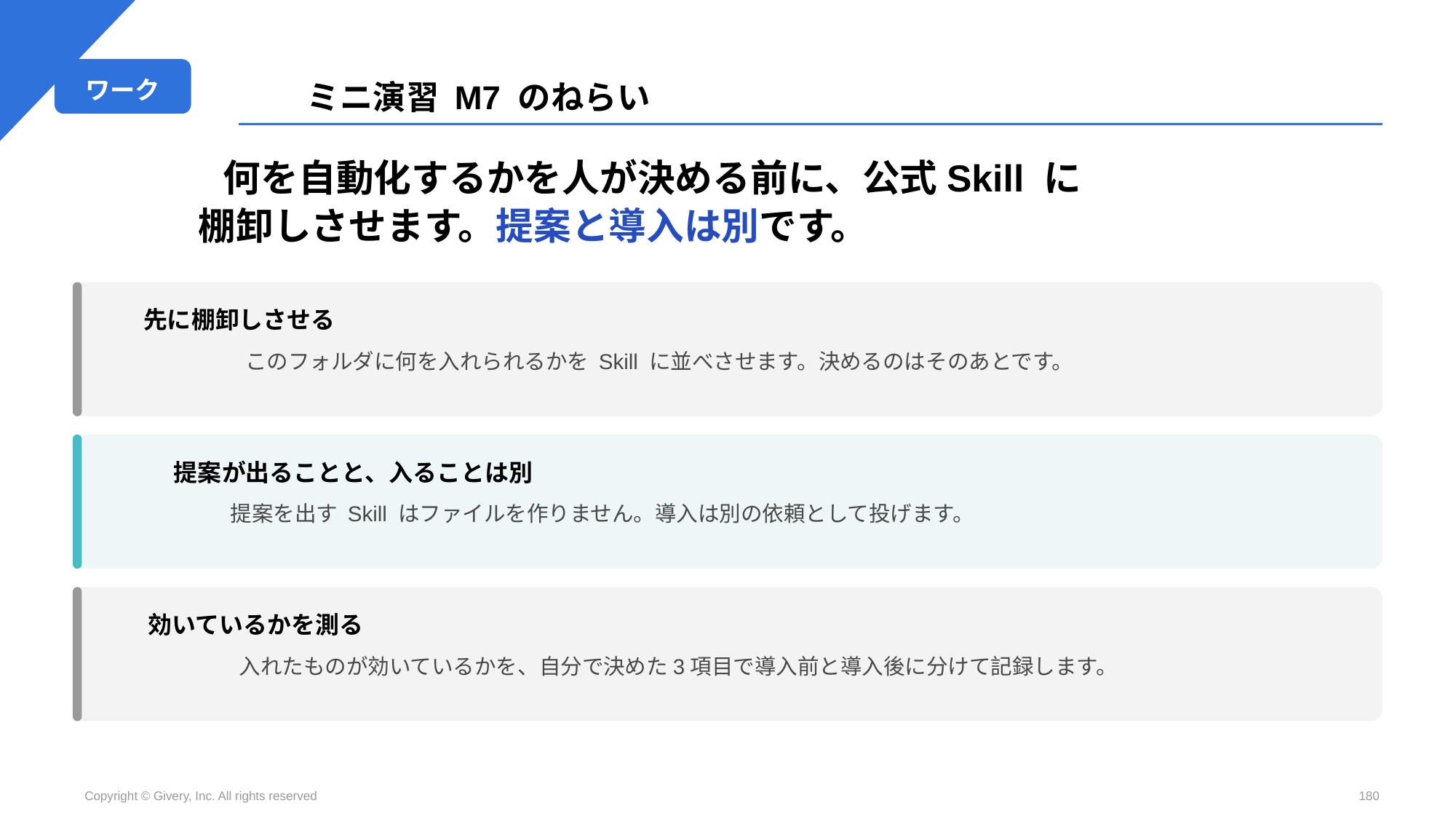

ワーク
ミニ演習 M7 のねらい

何を自動化するかを人が決める前に、公式Skill に
棚卸しさせます。提案と導入は別です。

先に棚卸しさせる
このフォルダに何を入れられるかを Skill に並べさせます。決めるのはそのあとです。

提案が出ることと、入ることは別
提案を出す Skill はファイルを作りません。導入は別の依頼として投げます。

効いているかを測る
入れたものが効いているかを、自分で決めた3項目で導入前と導入後に分けて記録します。
Copyright © Givery, Inc. All rights reserved
180